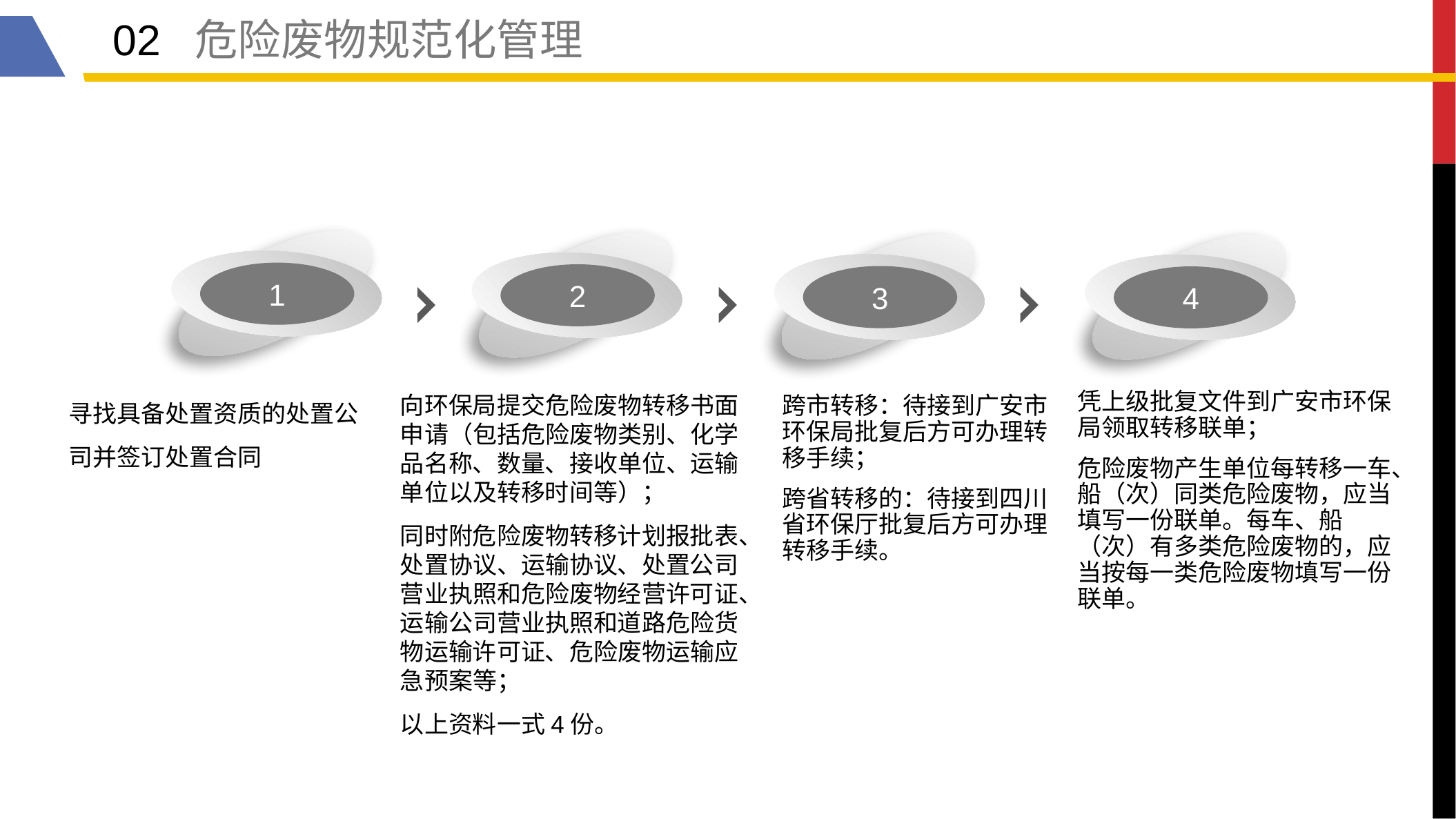

02  危险废物规范化管理

1

2

3

4

寻找具备处置资质的处置公司并签订处置合同
凭上级批复文件到广安市环保局领取转移联单；
危险废物产生单位每转移一车、船（次）同类危险废物，应当填写一份联单。每车、船（次）有多类危险废物的，应当按每一类危险废物填写一份联单。
向环保局提交危险废物转移书面申请（包括危险废物类别、化学品名称、数量、接收单位、运输单位以及转移时间等）；
同时附危险废物转移计划报批表、处置协议、运输协议、处置公司营业执照和危险废物经营许可证、运输公司营业执照和道路危险货物运输许可证、危险废物运输应急预案等；
以上资料一式4份。
跨市转移：待接到广安市环保局批复后方可办理转移手续；
跨省转移的：待接到四川省环保厅批复后方可办理转移手续。